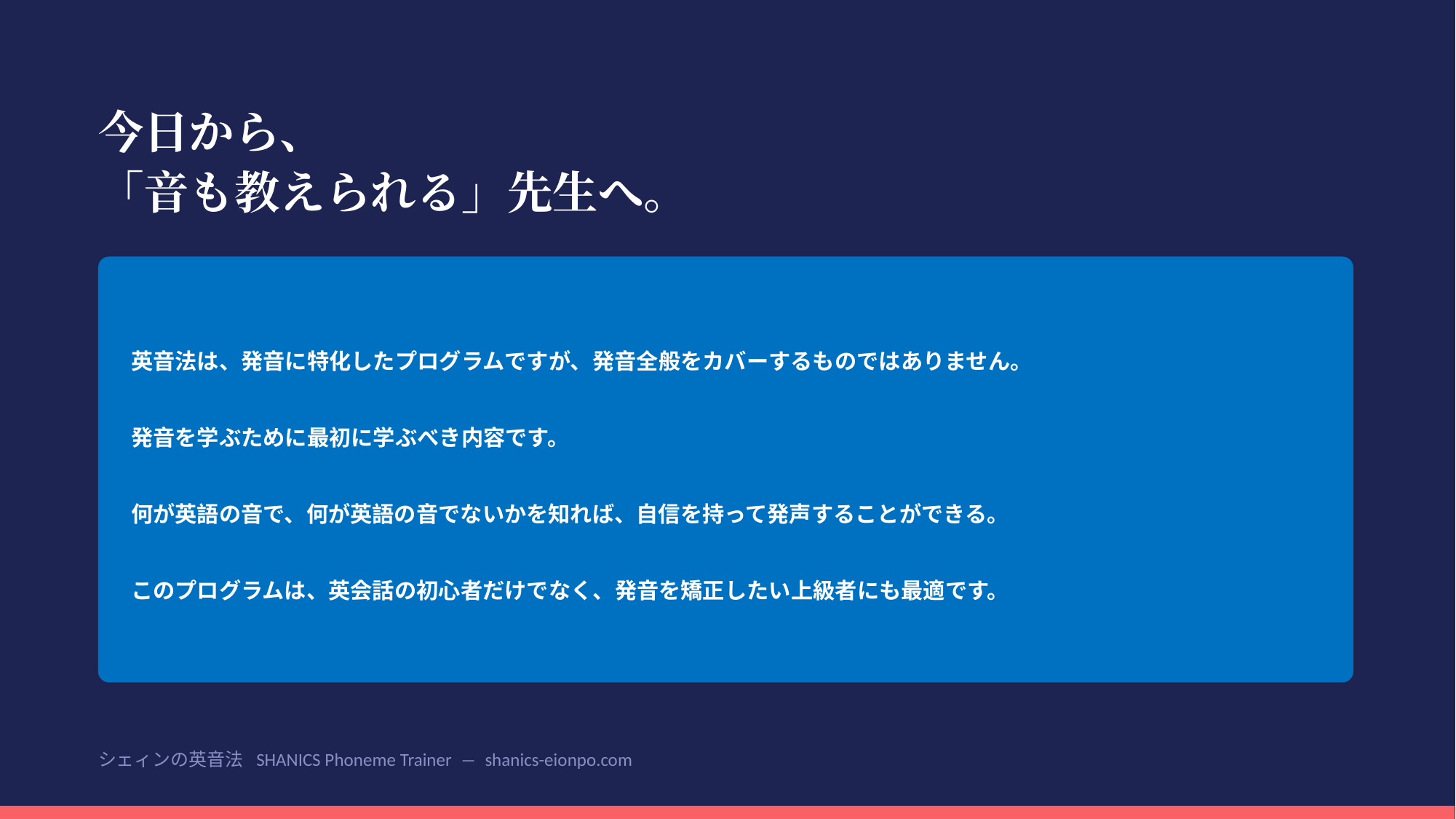

今日から、
「音も教えられる」先生へ。

英音法は、発音に特化したプログラムですが、発音全般をカバーするものではありません。

発音を学ぶために最初に学ぶべき内容です。

何が英語の音で、何が英語の音でないかを知れば、自信を持って発声することができる。

このプログラムは、英会話の初心者だけでなく、発音を矯正したい上級者にも最適です。
シェィンの英音法  SHANICS Phoneme Trainer  ―  shanics-eionpo.com